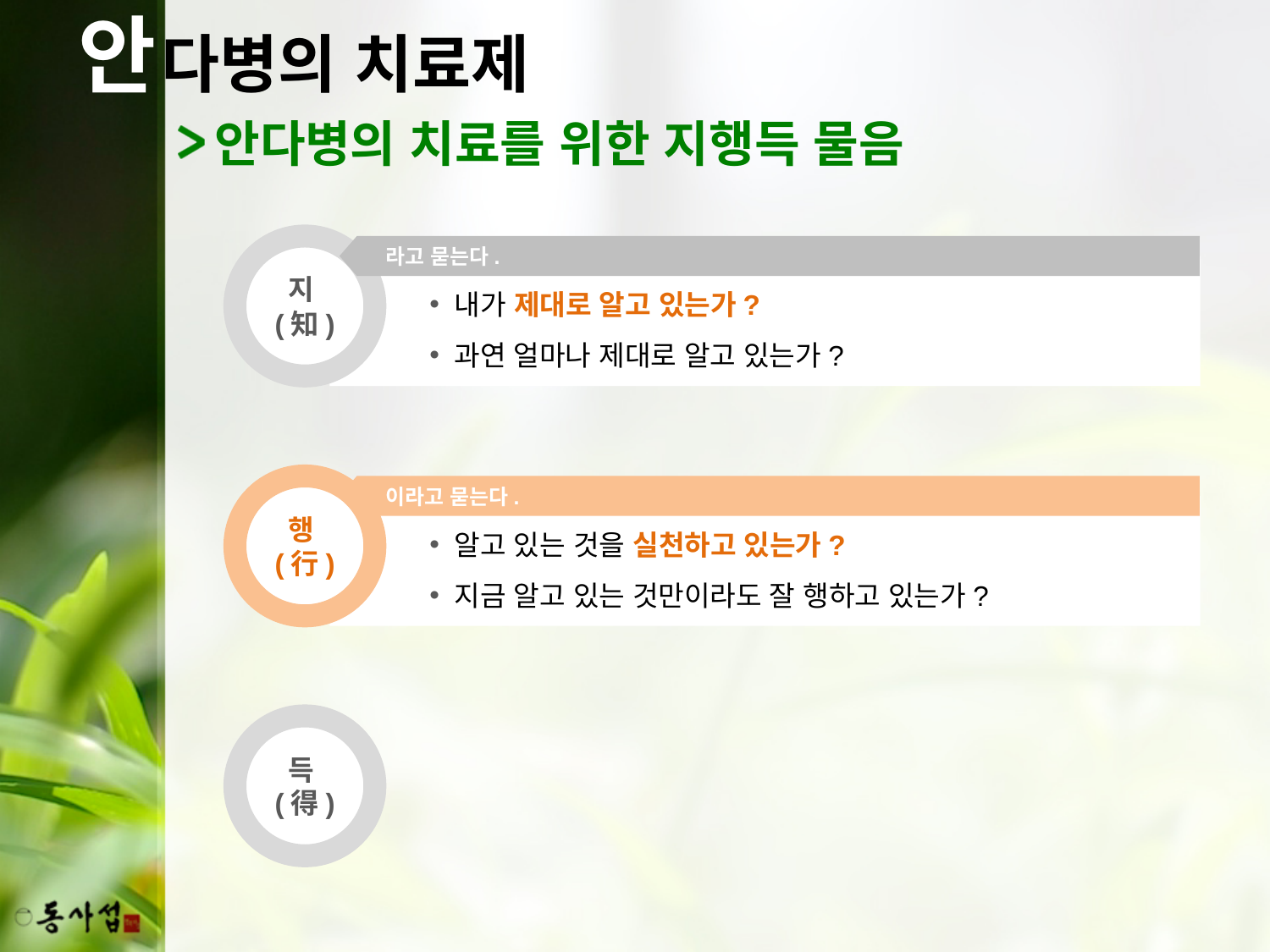

안
다병의 치료제
안다병의 치료를 위한 지행득 물음
지(知)
라고 묻는다.
내가 제대로 알고 있는가?
과연 얼마나 제대로 알고 있는가?
행(行)
이라고 묻는다.

알고 있는 것을 실천하고 있는가?
지금 알고 있는 것만이라도 잘 행하고 있는가?
득(得)